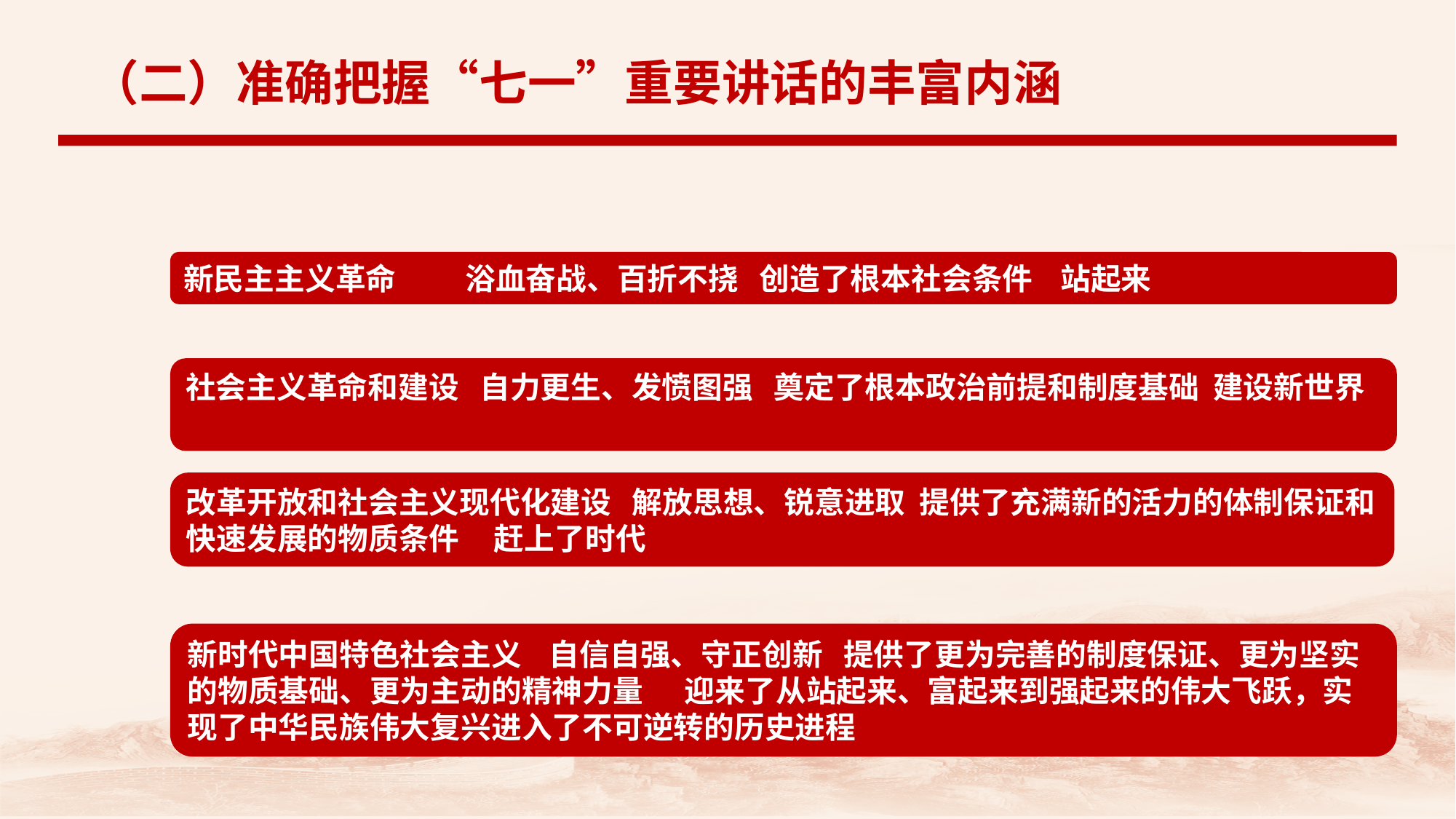

（二）准确把握“七一”重要讲话的丰富内涵

新民主主义革命          浴血奋战、百折不挠   创造了根本社会条件    站起来
社会主义革命和建设   自力更生、发愤图强   奠定了根本政治前提和制度基础  建设新世界
改革开放和社会主义现代化建设   解放思想、锐意进取  提供了充满新的活力的体制保证和快速发展的物质条件     赶上了时代
新时代中国特色社会主义    自信自强、守正创新   提供了更为完善的制度保证、更为坚实的物质基础、更为主动的精神力量      迎来了从站起来、富起来到强起来的伟大飞跃，实现了中华民族伟大复兴进入了不可逆转的历史进程
6